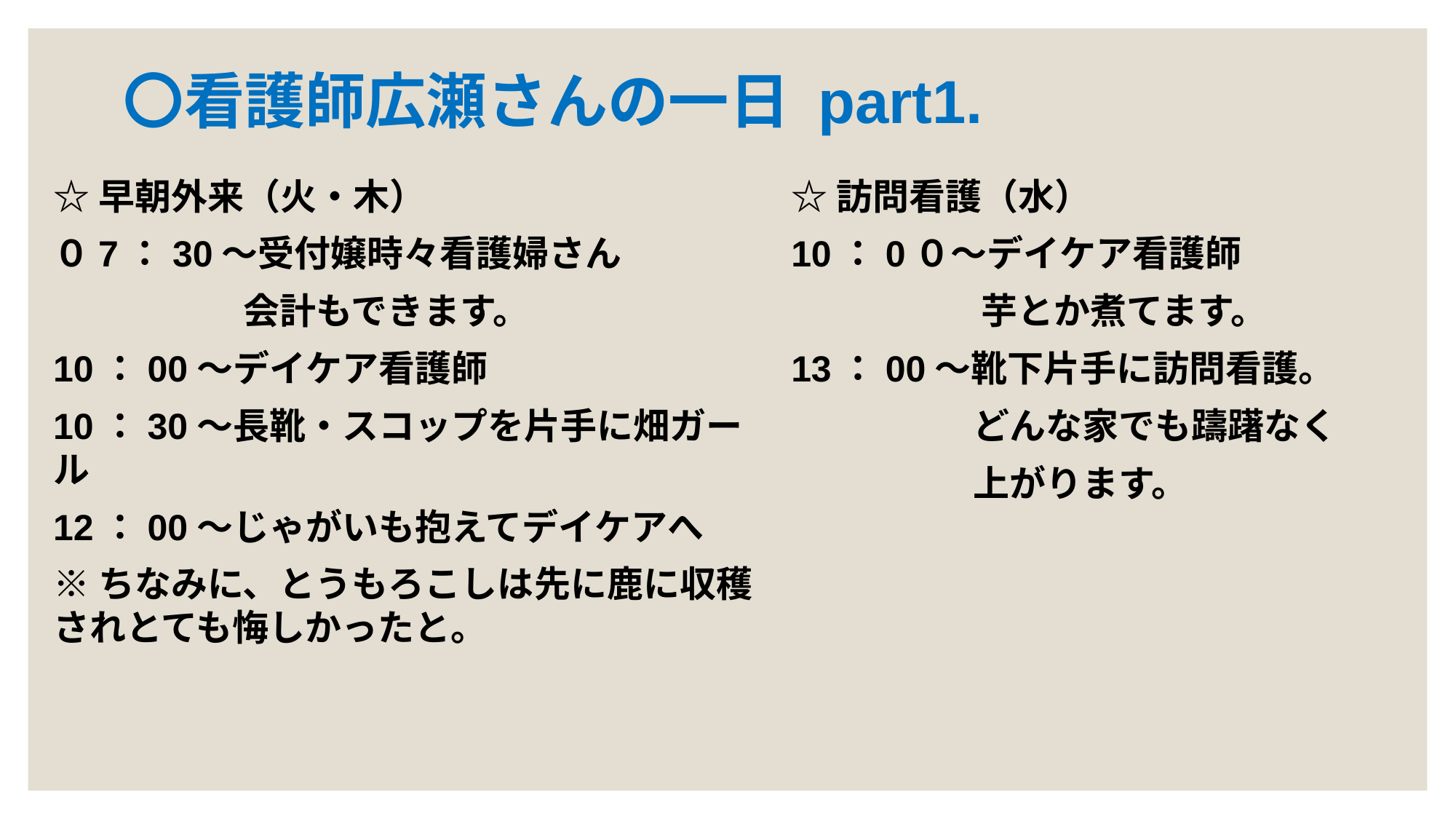

# 〇看護師広瀬さんの一日 part1.
☆早朝外来（火・木）
０7：30～受付嬢時々看護婦さん
　　　　　 会計もできます。
10：00～デイケア看護師
10：30～長靴・スコップを片手に畑ガール
12：00～じゃがいも抱えてデイケアへ
※ちなみに、とうもろこしは先に鹿に収穫されとても悔しかったと。

☆訪問看護（水）
10：0０～デイケア看護師
　　　　　 芋とか煮てます。
13：00～靴下片手に訪問看護。
　　　　　どんな家でも躊躇なく
　　　　　上がります。